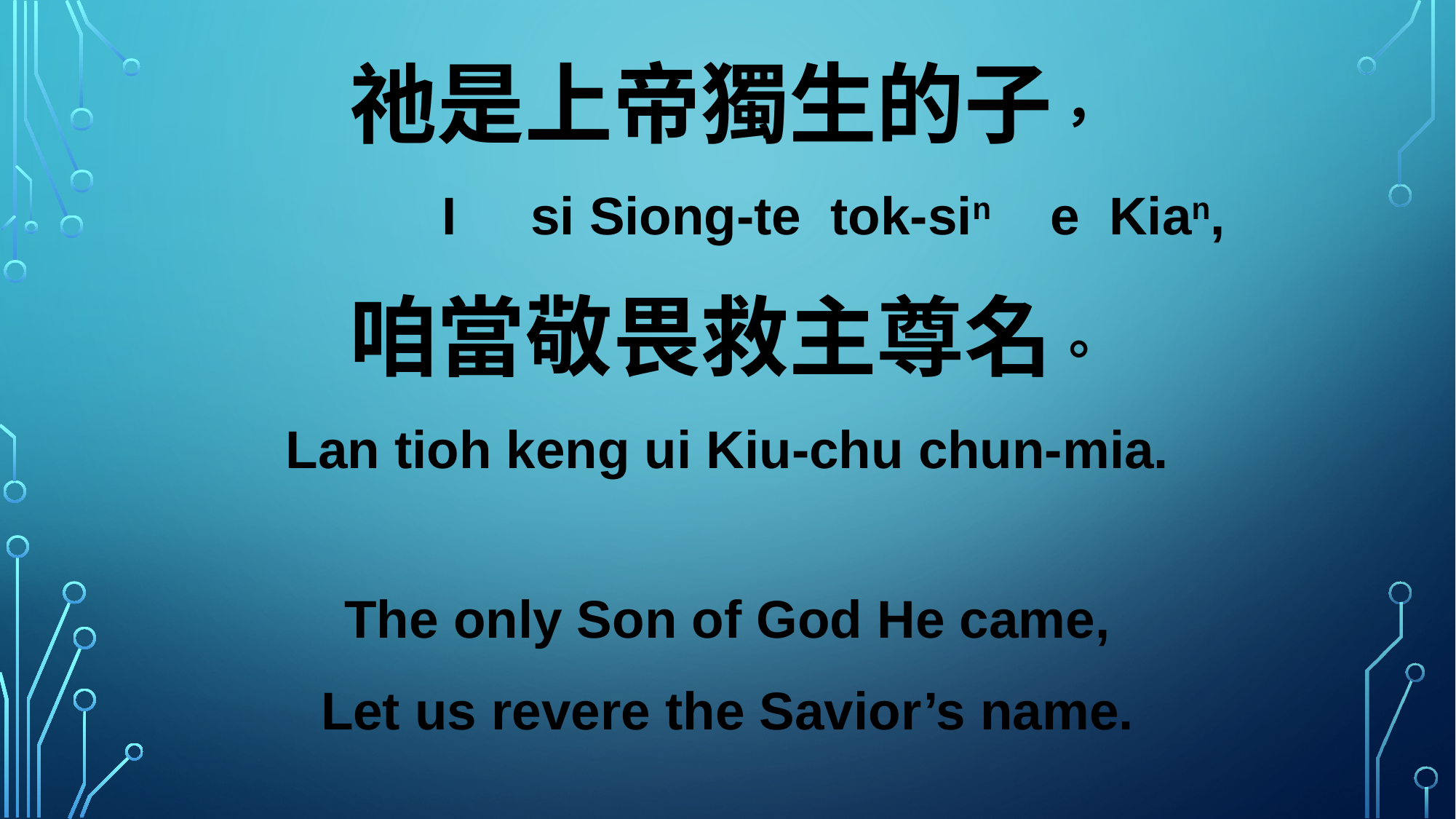

祂是上帝獨生的子，
                I     si Siong-te  tok-sin    e  Kian,
咱當敬畏救主尊名。
Lan tioh keng ui Kiu-chu chun-mia.

The only Son of God He came,
Let us revere the Savior’s name.